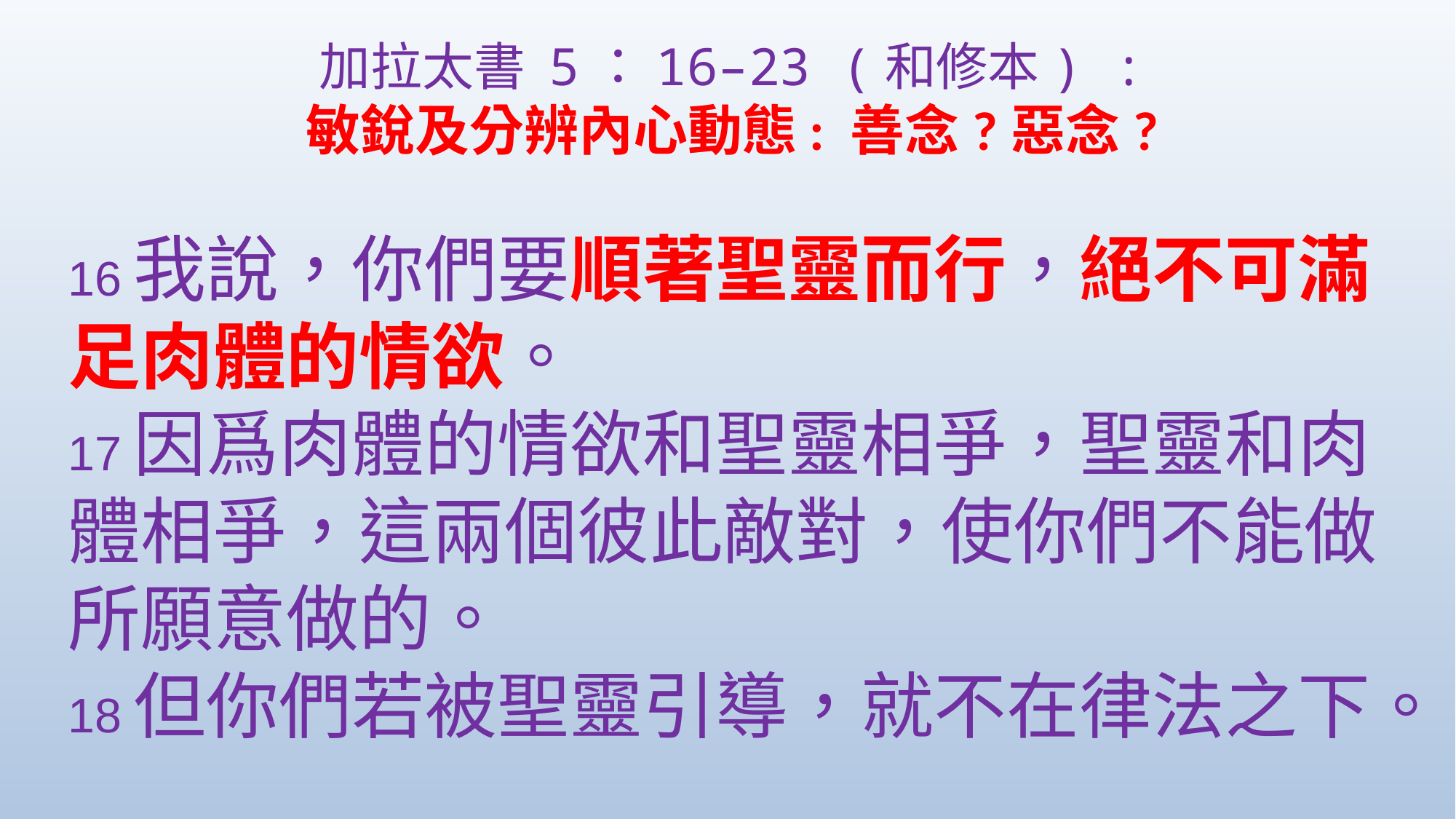

加拉太書 5：16–23 (和修本) :
敏銳及分辨內心動態: 善念?惡念?

16我說，你們要順著聖靈而行，絕不可滿足肉體的情欲。
17因爲肉體的情欲和聖靈相爭，聖靈和肉體相爭，這兩個彼此敵對，使你們不能做所願意做的。
18但你們若被聖靈引導，就不在律法之下。